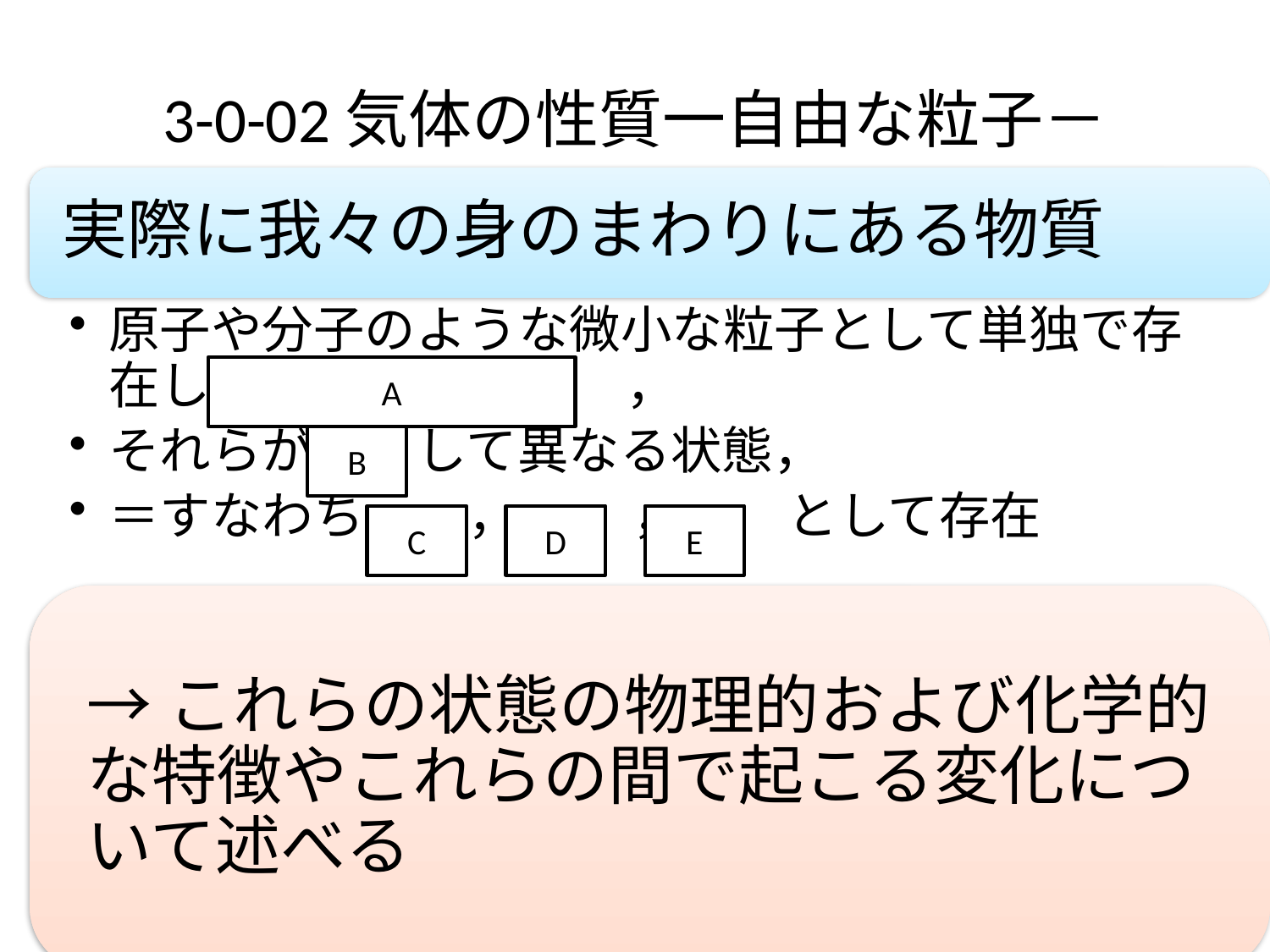

# 3-0-02気体の性質一自由な粒子－
実際に我々の身のまわりにある物質
原子や分子のような微小な粒子として単独で存在して                                ，
それらが         して異なる状態，
＝すなわち         ，          ，         として存在
→これらの状態の物理的および化学的な特徴やこれらの間で起こる変化について述べる
A
B
C
D
E